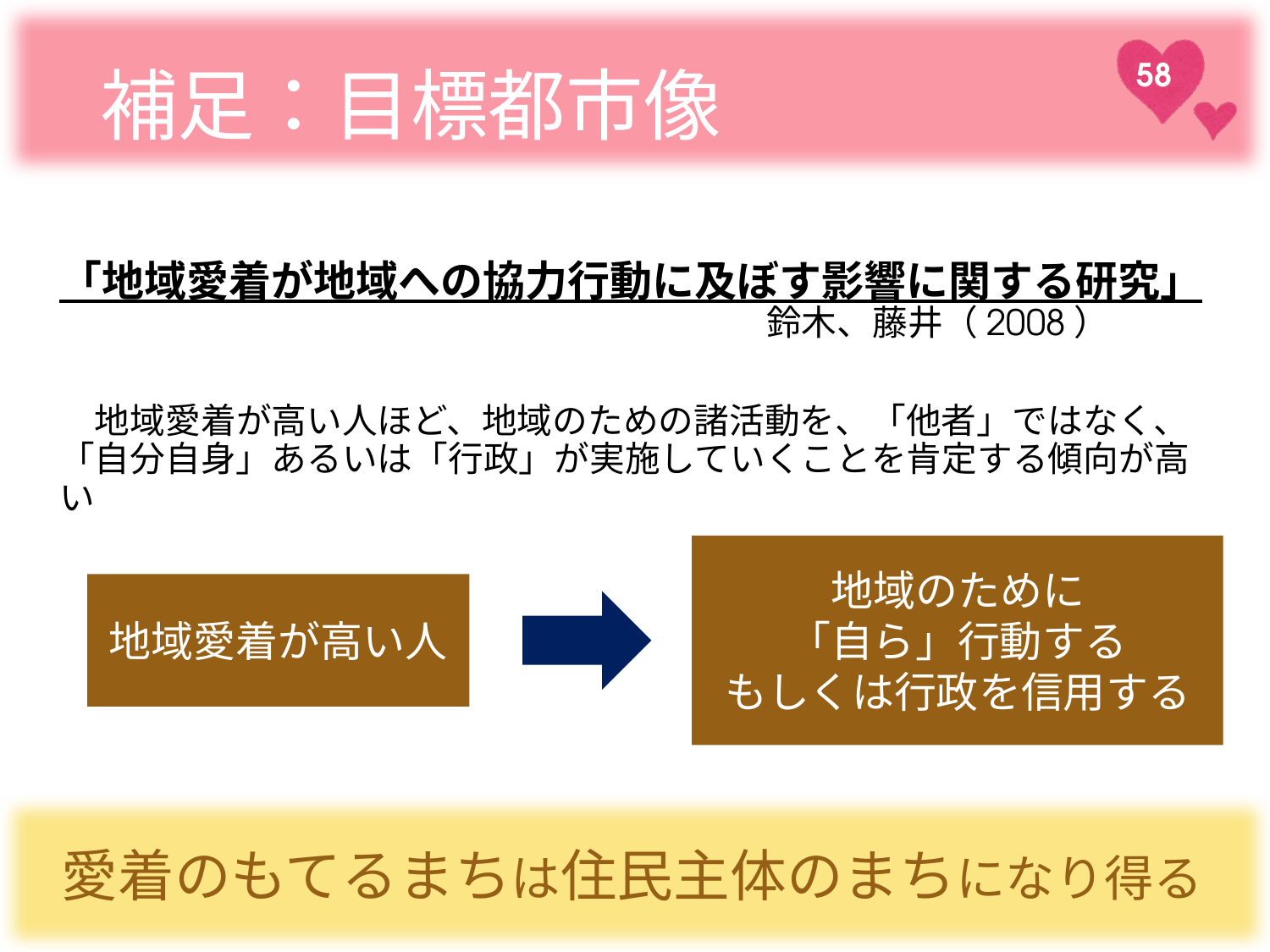

# 補足：目標都市像
「地域愛着が地域への協力行動に及ぼす影響に関する研究」
　　　　　　　　　　　　　　　　　　　　鈴木、藤井（2008）
　地域愛着が高い人ほど、地域のための諸活動を、「他者」ではなく、「自分自身」あるいは「行政」が実施していくことを肯定する傾向が高い
地域のために
「自ら」行動する
もしくは行政を信用する
地域愛着が高い人

愛着のもてるまちは住民主体のまちになり得る